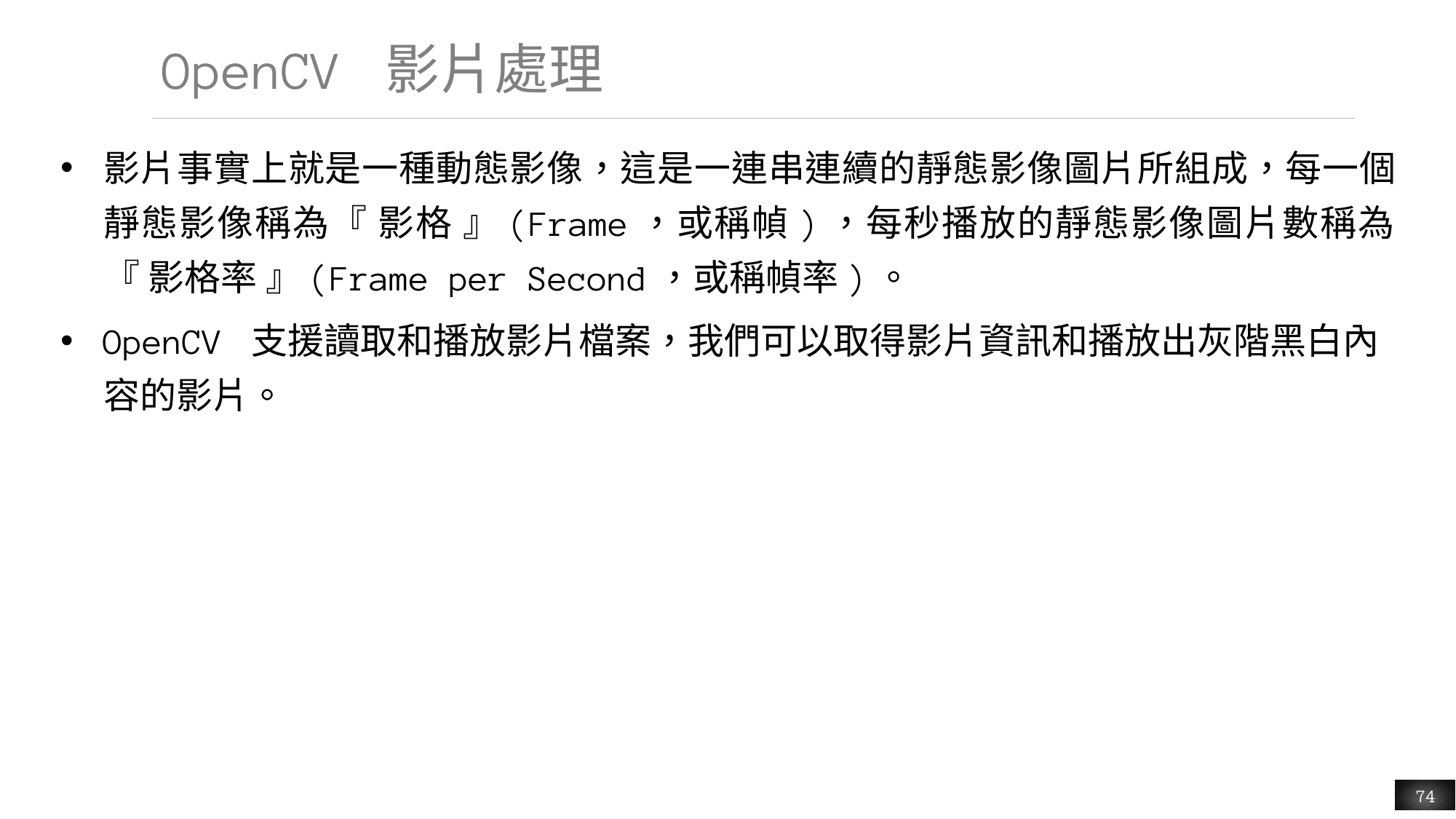

# OpenCV 影片處理
影片事實上就是一種動態影像，這是一連串連續的靜態影像圖片所組成，每一個靜態影像稱為『 影格 』(Frame，或稱幀)，每秒播放的靜態影像圖片數稱為
『 影格率 』(Frame per Second，或稱幀率)。
OpenCV 支援讀取和播放影片檔案，我們可以取得影片資訊和播放出灰階黑白內容的影片。